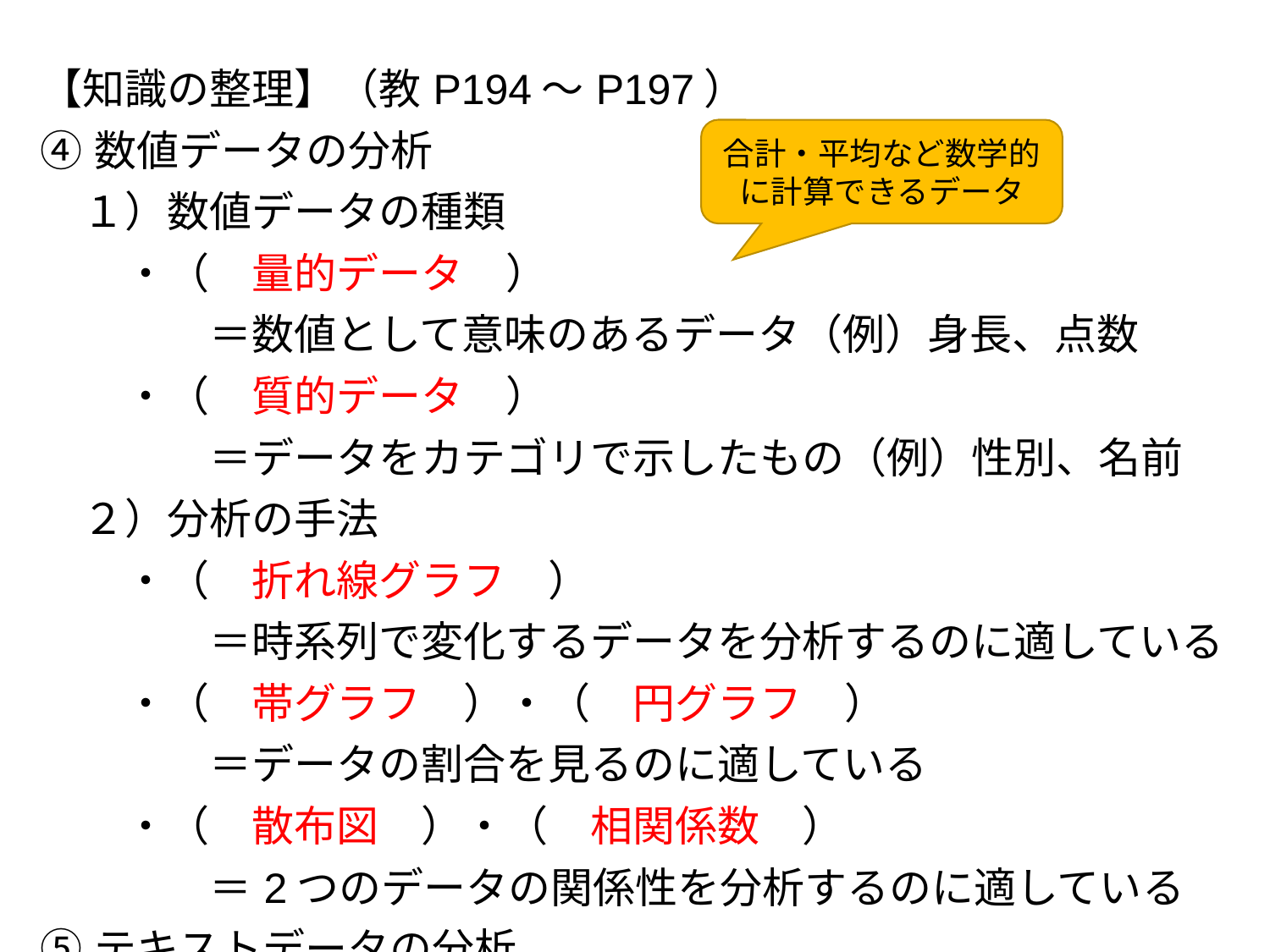

| 【知識の整理】（教P194～P197） |
| --- |
| ④数値データの分析 |
| １）数値データの種類 |
| ・（　量的データ　） 　　　　＝数値として意味のあるデータ（例）身長、点数 |
| ・（　質的データ　） 　　　　＝データをカテゴリで示したもの（例）性別、名前 |
| ２）分析の手法 |
| ・（　折れ線グラフ　） 　　　　＝時系列で変化するデータを分析するのに適している |
| ・（　帯グラフ　）・（　円グラフ　） 　　　　＝データの割合を見るのに適している |
| ・（　散布図　）・（　相関係数　） 　　　　＝2つのデータの関係性を分析するのに適している |
| ⑤テキストデータの分析 |
| ・（　テキストマイニング　） 　　　＝大量のテキストから何らかの特徴を分析する処理 |
合計・平均など数学的に計算できるデータ